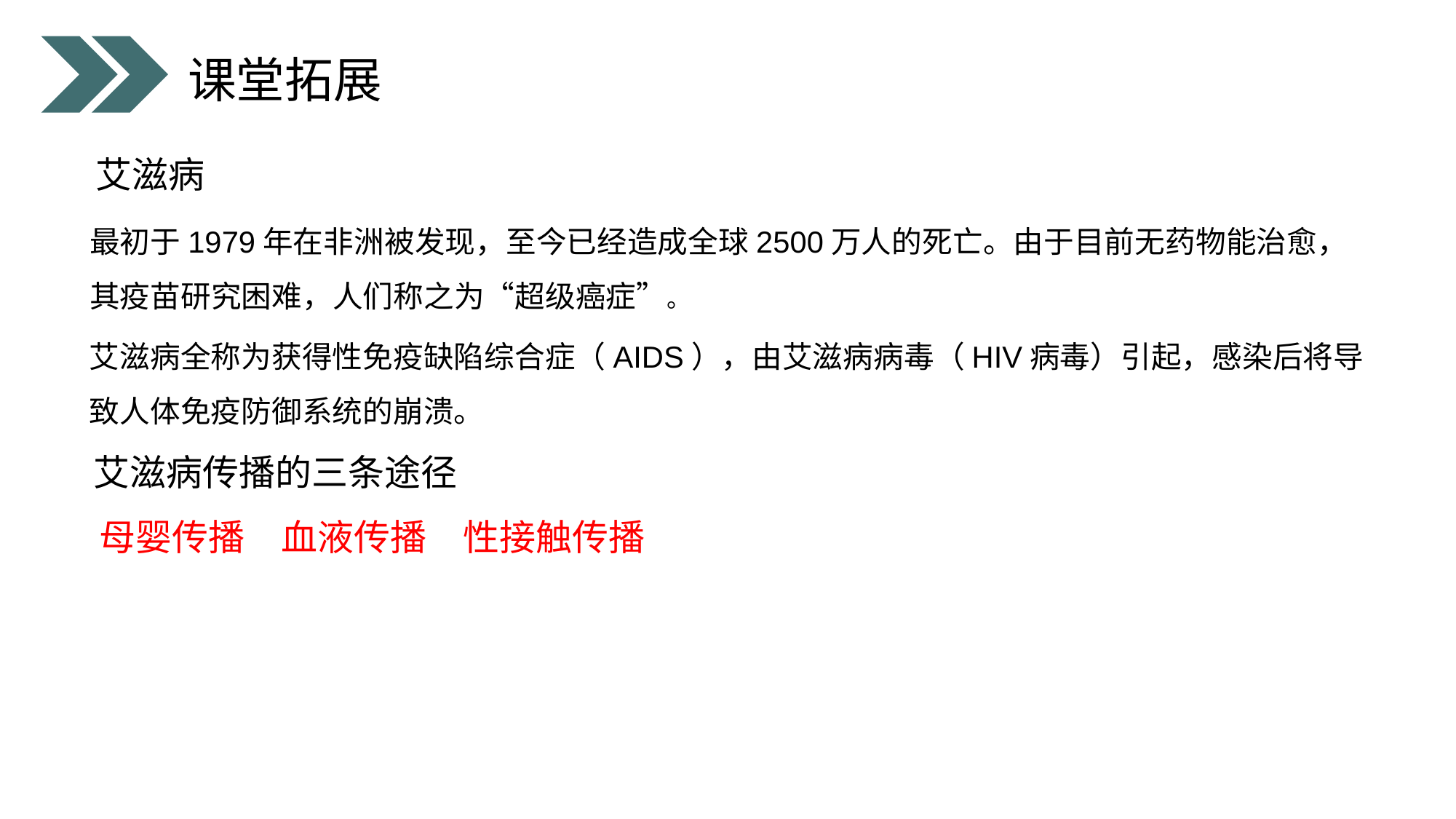

课堂拓展
艾滋病
最初于1979年在非洲被发现，至今已经造成全球2500万人的死亡。由于目前无药物能治愈，其疫苗研究困难，人们称之为“超级癌症”。
艾滋病全称为获得性免疫缺陷综合症（AIDS），由艾滋病病毒（HIV病毒）引起，感染后将导致人体免疫防御系统的崩溃。
艾滋病传播的三条途径
母婴传播　血液传播　性接触传播